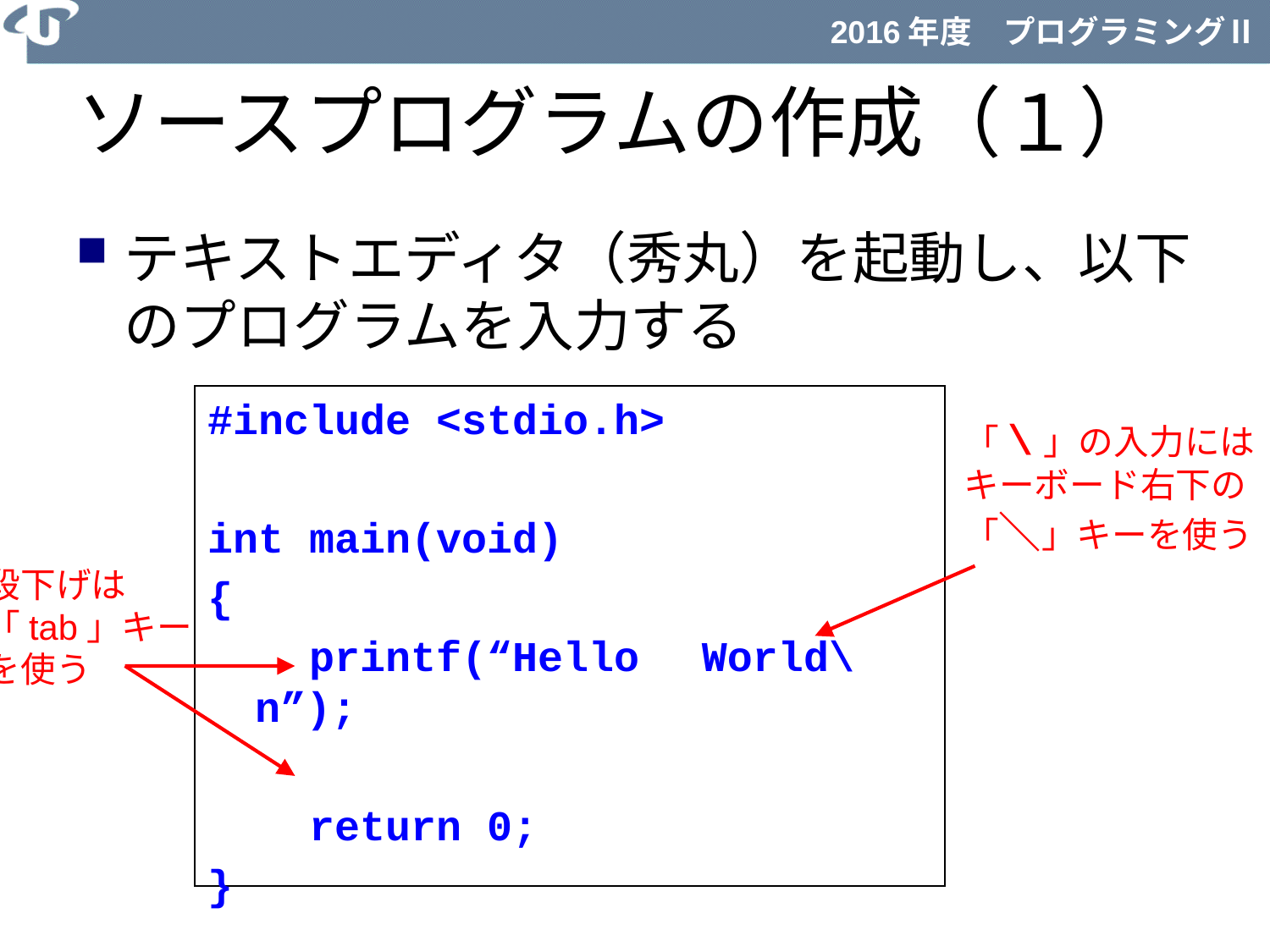

# ソースプログラムの作成（１）
テキストエディタ（秀丸）を起動し、以下のプログラムを入力する
#include <stdio.h>

int main(void)
{
    printf(“Hello　World\n”);

    return 0;
}
「\」の入力には
キーボード右下の
「＼」キーを使う
段下げは
「tab」キー
を使う